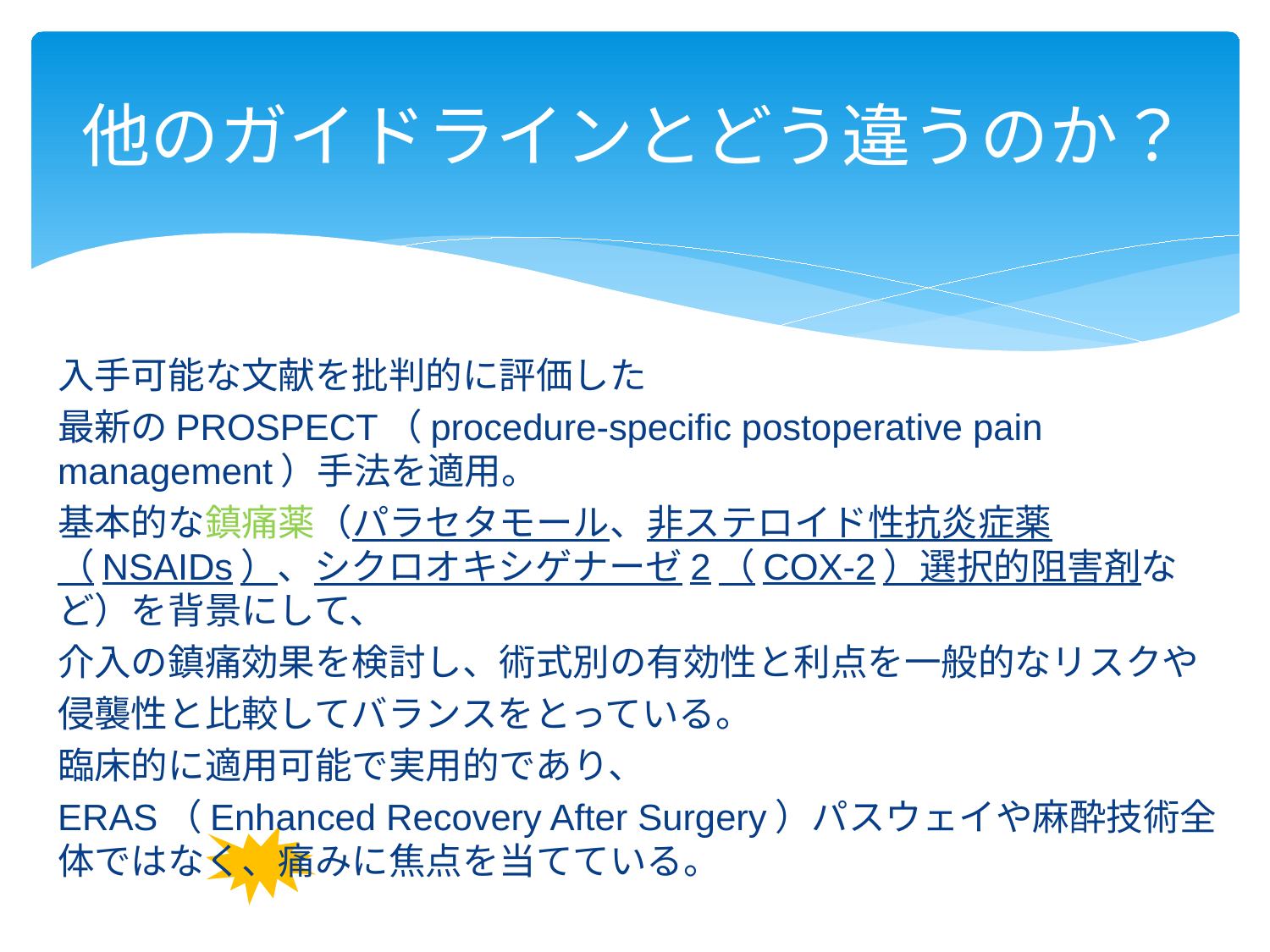

# 他のガイドラインとどう違うのか？
入手可能な文献を批判的に評価した
最新のPROSPECT（procedure-specific postoperative pain management）手法を適用。
基本的な鎮痛薬（パラセタモール、非ステロイド性抗炎症薬（NSAIDs）、シクロオキシゲナーゼ2（COX-2）選択的阻害剤など）を背景にして、
介入の鎮痛効果を検討し、術式別の有効性と利点を一般的なリスクや
侵襲性と比較してバランスをとっている。
臨床的に適用可能で実用的であり、
ERAS（Enhanced Recovery After Surgery）パスウェイや麻酔技術全体ではなく、痛みに焦点を当てている。